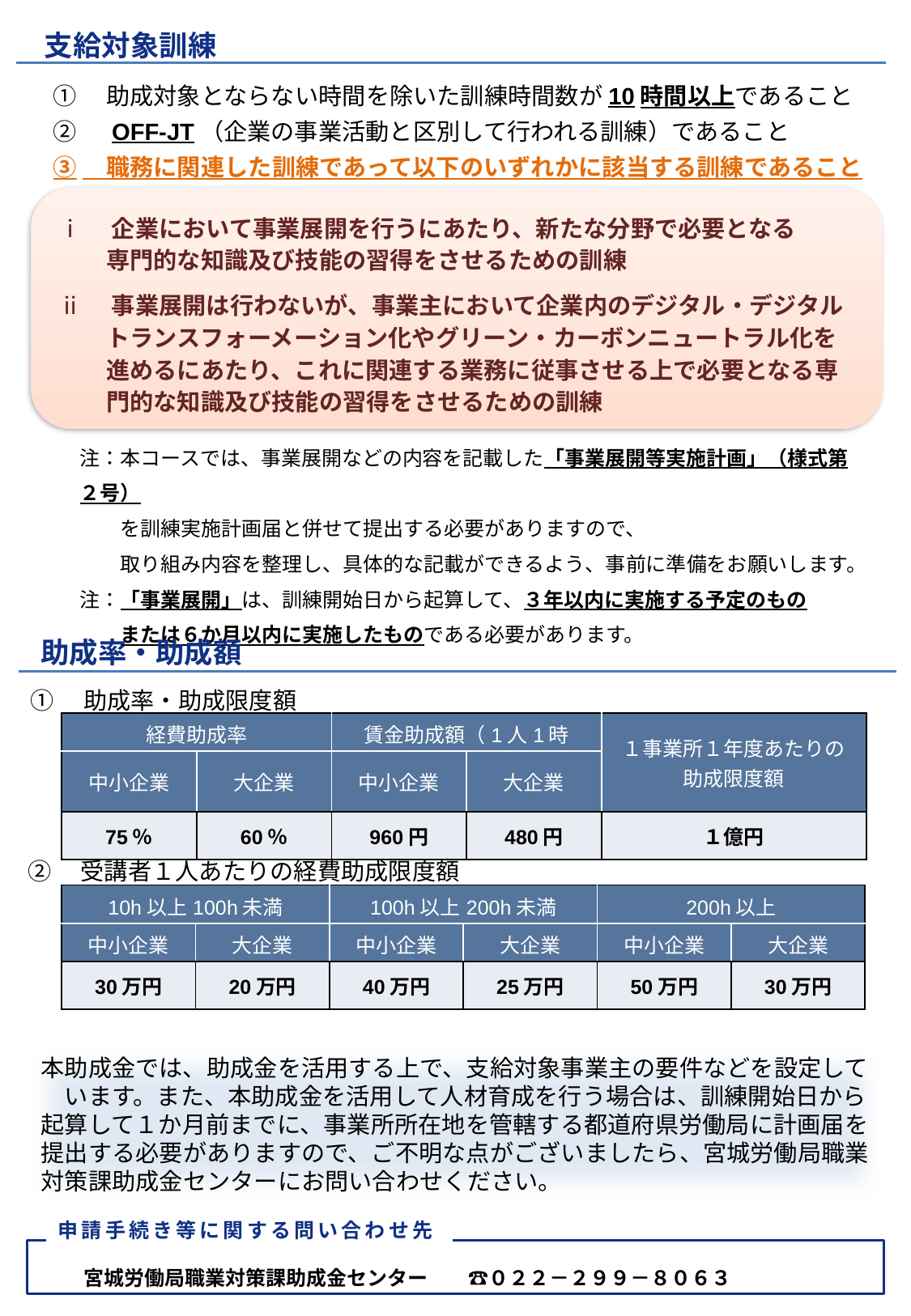

支給対象訓練
①　助成対象とならない時間を除いた訓練時間数が10時間以上であること
②　OFF-JT（企業の事業活動と区別して行われる訓練）であること
③　職務に関連した訓練であって以下のいずれかに該当する訓練であること

ⅰ　企業において事業展開を行うにあたり、新たな分野で必要となる
　　専門的な知識及び技能の習得をさせるための訓練

ⅱ　事業展開は行わないが、事業主において企業内のデジタル・デジタル
　　トランスフォーメーション化やグリーン・カーボンニュートラル化を
　　進めるにあたり、これに関連する業務に従事させる上で必要となる専
　　門的な知識及び技能の習得をさせるための訓練
注：本コースでは、事業展開などの内容を記載した「事業展開等実施計画」（様式第２号）
　　を訓練実施計画届と併せて提出する必要がありますので、
　　取り組み内容を整理し、具体的な記載ができるよう、事前に準備をお願いします。
注：「事業展開」は、訓練開始日から起算して、３年以内に実施する予定のもの
　　または６か月以内に実施したものである必要があります。
　助成率・助成額
①　助成率・助成限度額
| 経費助成率 |  | 賃金助成額（1人1時間） |  | １事業所１年度あたりの助成限度額 |
| --- | --- | --- | --- | --- |
| 中小企業 | 大企業 | 中小企業 | 大企業 |  |
| 75％ | 60％ | 960円 | 480円 | １億円 |
②　受講者１人あたりの経費助成限度額
| 10h以上100h未満 |  | 100h以上200h未満 |  | 200h以上 |  |
| --- | --- | --- | --- | --- | --- |
| 中小企業 | 大企業 | 中小企業 | 大企業 | 中小企業 | 大企業 |
| 30万円 | 20万円 | 40万円 | 25万円 | 50万円 | 30万円 |
本助成金では、助成金を活用する上で、支給対象事業主の要件などを設定して　います。また、本助成金を活用して人材育成を行う場合は、訓練開始日から
起算して１か月前までに、事業所所在地を管轄する都道府県労働局に計画届を提出する必要がありますので、ご不明な点がございましたら、宮城労働局職業対策課助成金センターにお問い合わせください。
申請手続き等に関する問い合わせ先
　 　宮城労働局職業対策課助成金センター　　☎０２２－２９９－８０６３